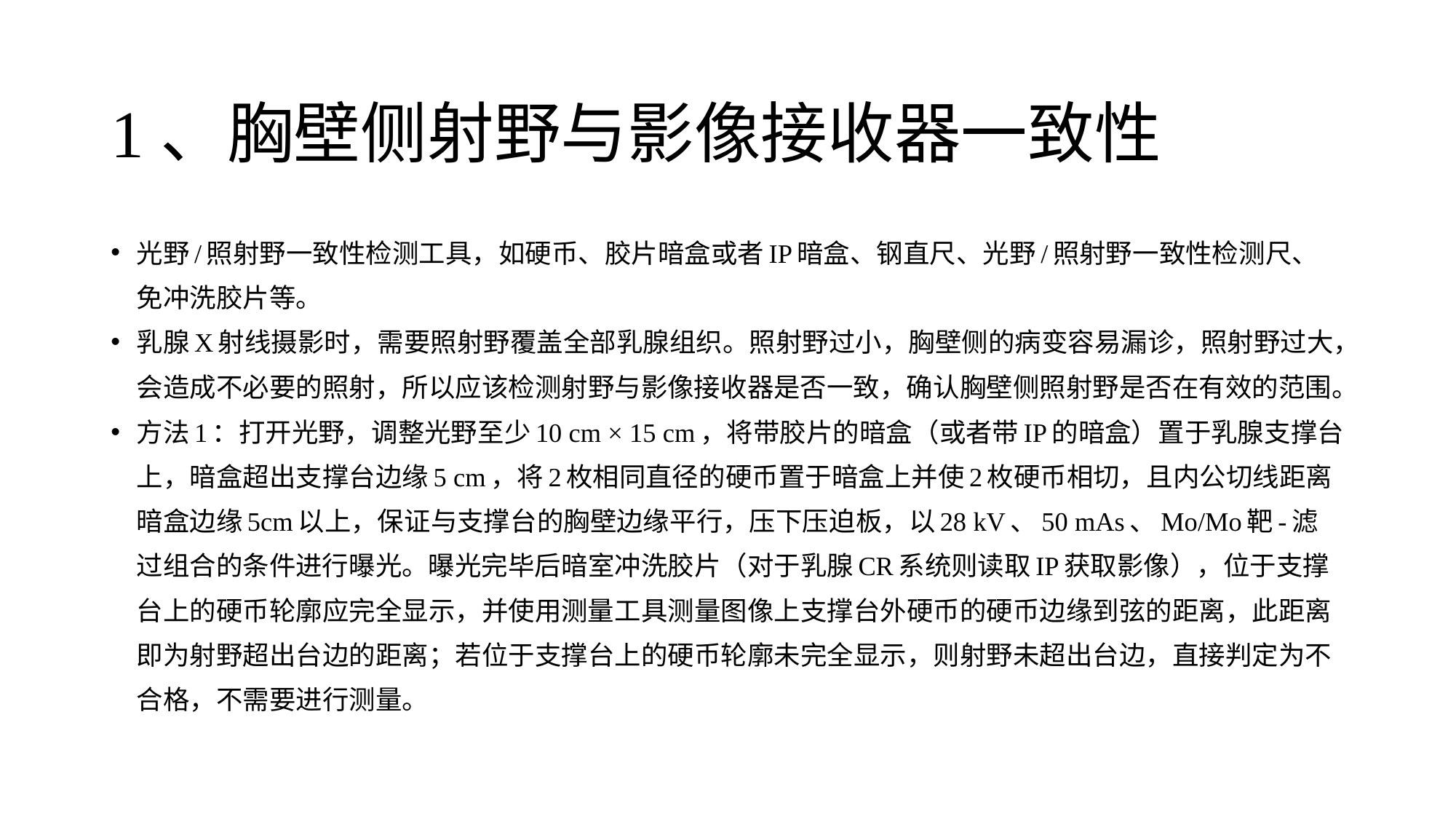

# 1、胸壁侧射野与影像接收器一致性
光野/照射野一致性检测工具，如硬币、胶片暗盒或者IP暗盒、钢直尺、光野/照射野一致性检测尺、免冲洗胶片等。
乳腺X射线摄影时，需要照射野覆盖全部乳腺组织。照射野过小，胸壁侧的病变容易漏诊，照射野过大，会造成不必要的照射，所以应该检测射野与影像接收器是否一致，确认胸壁侧照射野是否在有效的范围。
方法1：打开光野，调整光野至少10 cm × 15 cm，将带胶片的暗盒（或者带IP的暗盒）置于乳腺支撑台上，暗盒超出支撑台边缘5 cm，将2枚相同直径的硬币置于暗盒上并使2枚硬币相切，且内公切线距离暗盒边缘5cm以上，保证与支撑台的胸壁边缘平行，压下压迫板，以28 kV、50 mAs、Mo/Mo靶-滤过组合的条件进行曝光。曝光完毕后暗室冲洗胶片（对于乳腺CR系统则读取IP获取影像），位于支撑台上的硬币轮廓应完全显示，并使用测量工具测量图像上支撑台外硬币的硬币边缘到弦的距离，此距离即为射野超出台边的距离；若位于支撑台上的硬币轮廓未完全显示，则射野未超出台边，直接判定为不合格，不需要进行测量。